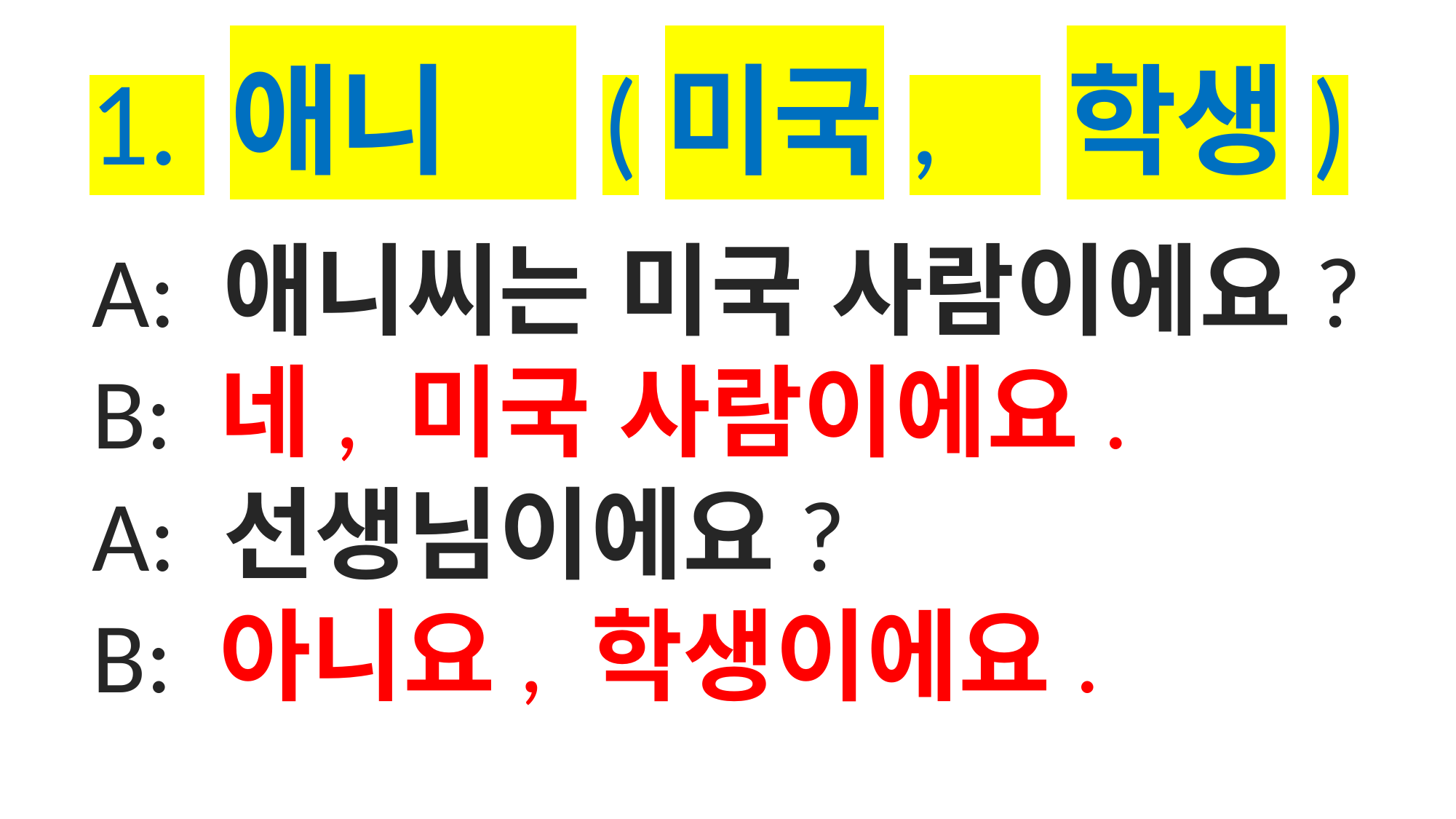

# 1. 애니    (미국,    학생)
A: 애니씨는 미국 사람이에요?
B: 네, 미국 사람이에요.
A: 선생님이에요?
B: 아니요, 학생이에요.